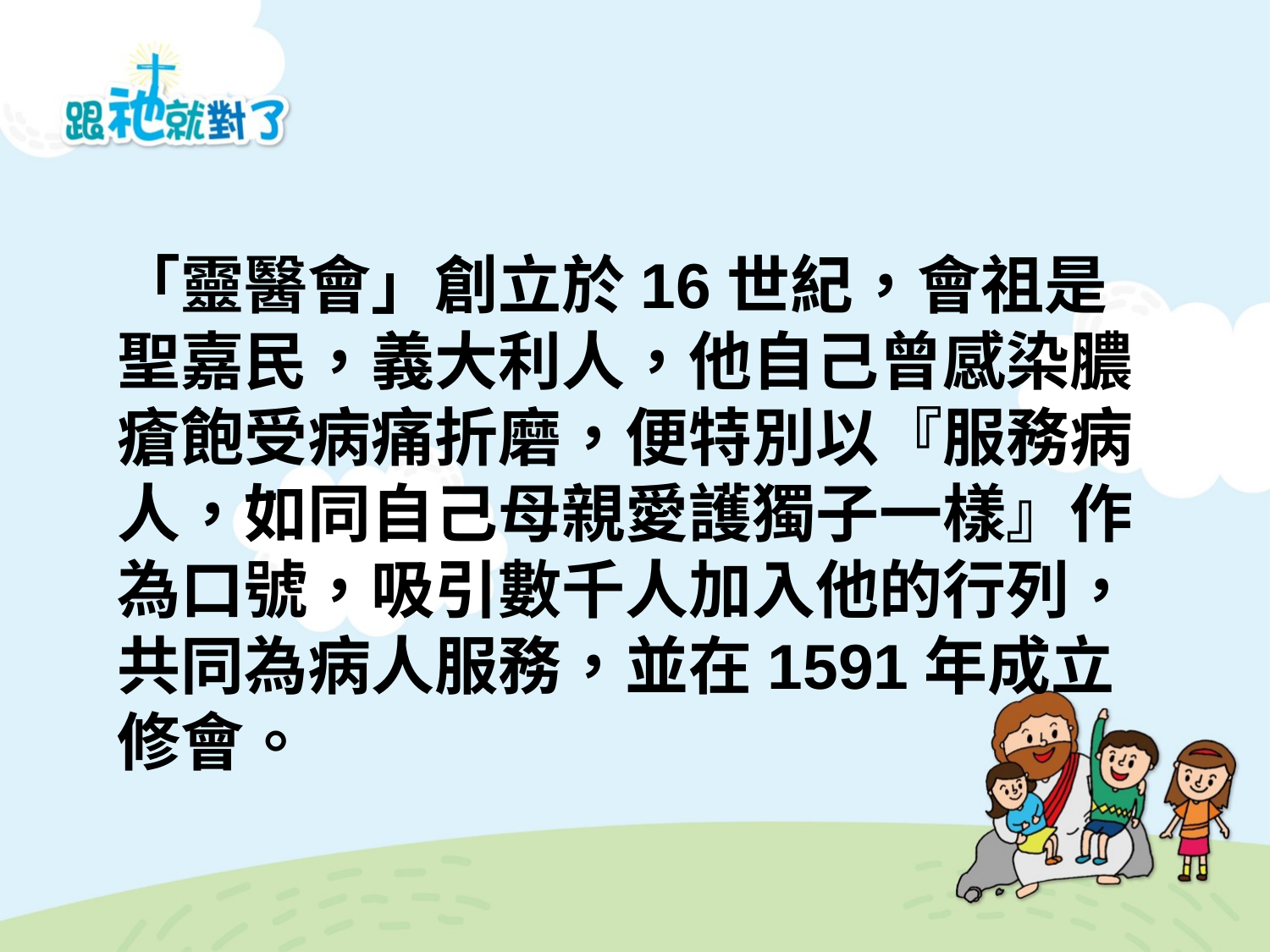

「靈醫會」創立於16世紀，會祖是聖嘉民，義大利人，他自己曾感染膿瘡飽受病痛折磨，便特別以『服務病人，如同自己母親愛護獨子一樣』作為口號，吸引數千人加入他的行列，共同為病人服務，並在1591年成立修會。